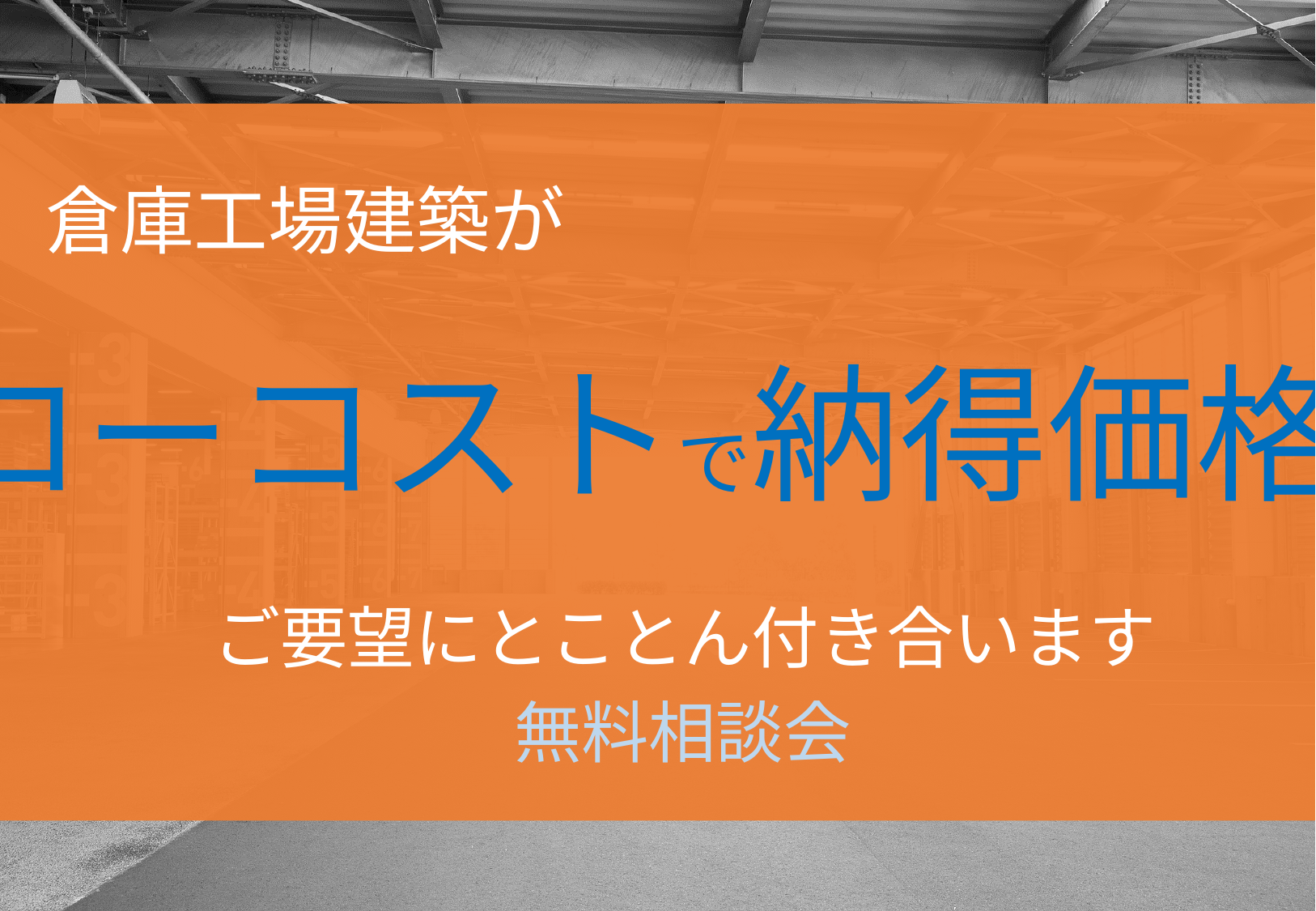

倉庫工場建築が
ローコストで納得価格
ご要望にとことん付き合います
無料相談会